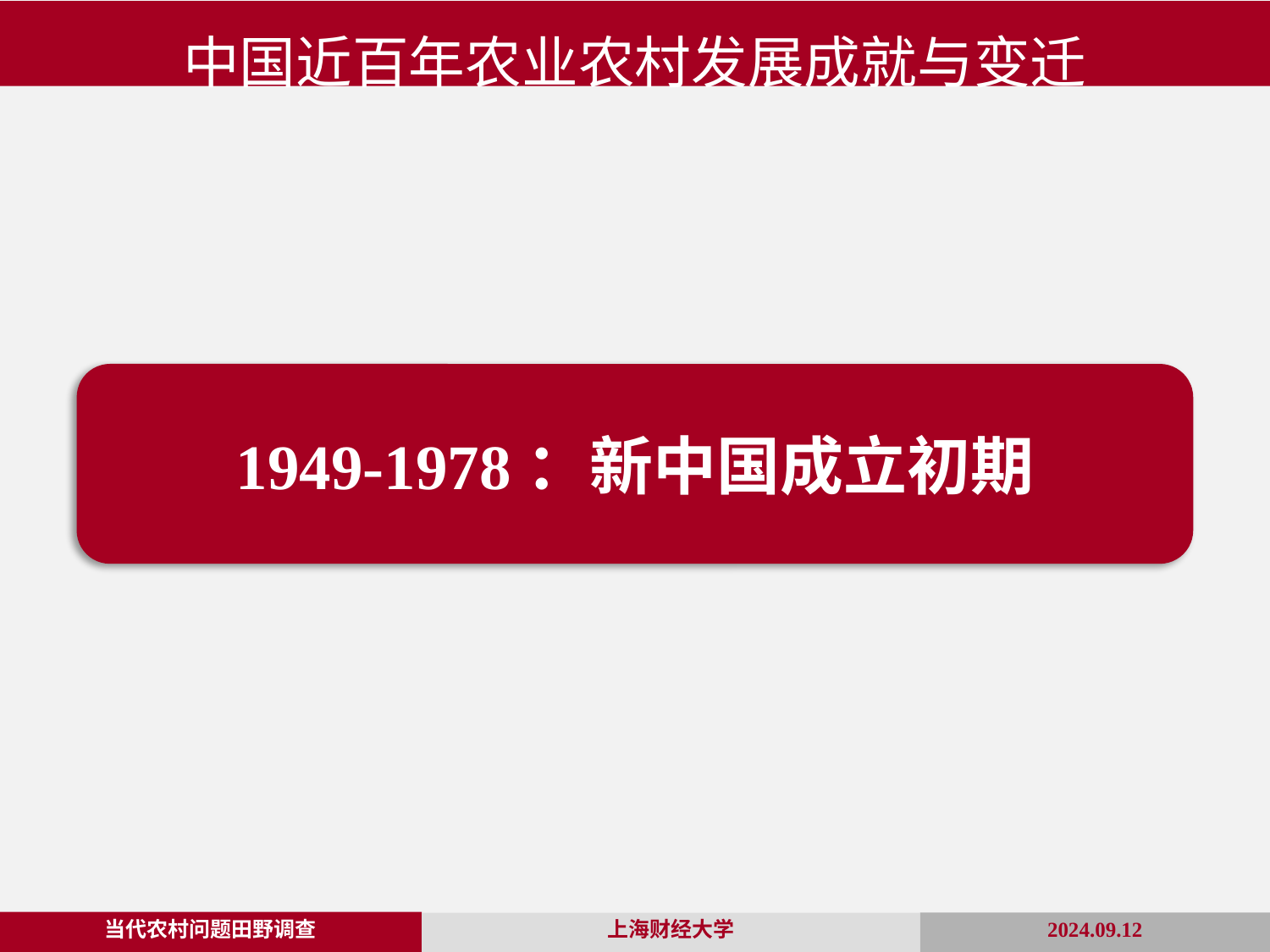

中国近百年农业农村发展成就与变迁
1949-1978：新中国成立初期
当代农村问题田野调查
2024.09.12
上海财经大学